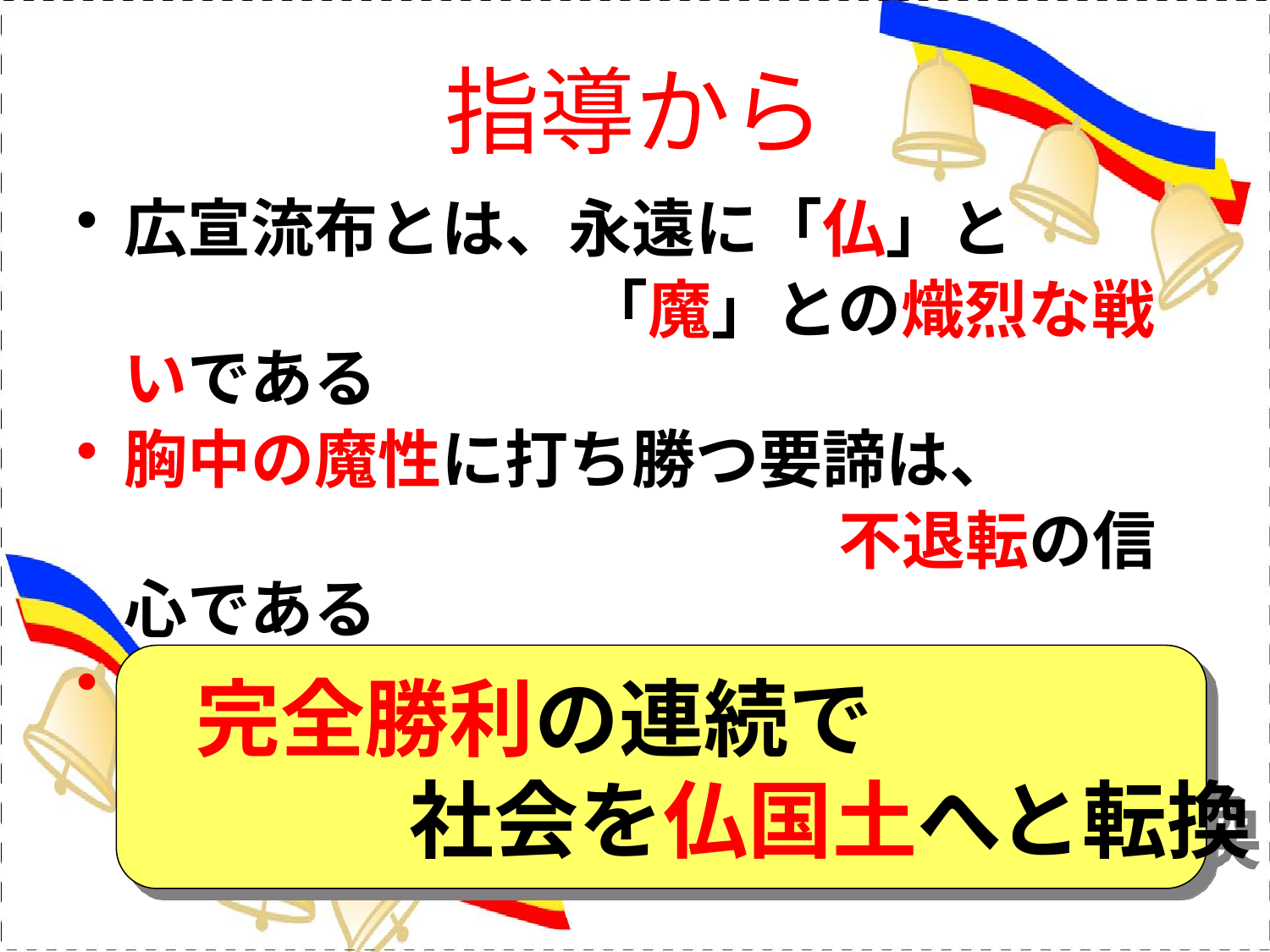

# 指導から
広宣流布とは、永遠に「仏」と
　　　　　　　　「魔」との熾烈な戦いである
胸中の魔性に打ち勝つ要諦は、
　　　　　　　　　　　　不退転の信心である
生命次元の「戦」に厳然と勝つ力が信心
完全勝利の連続で
　　　　社会を仏国土へと転換